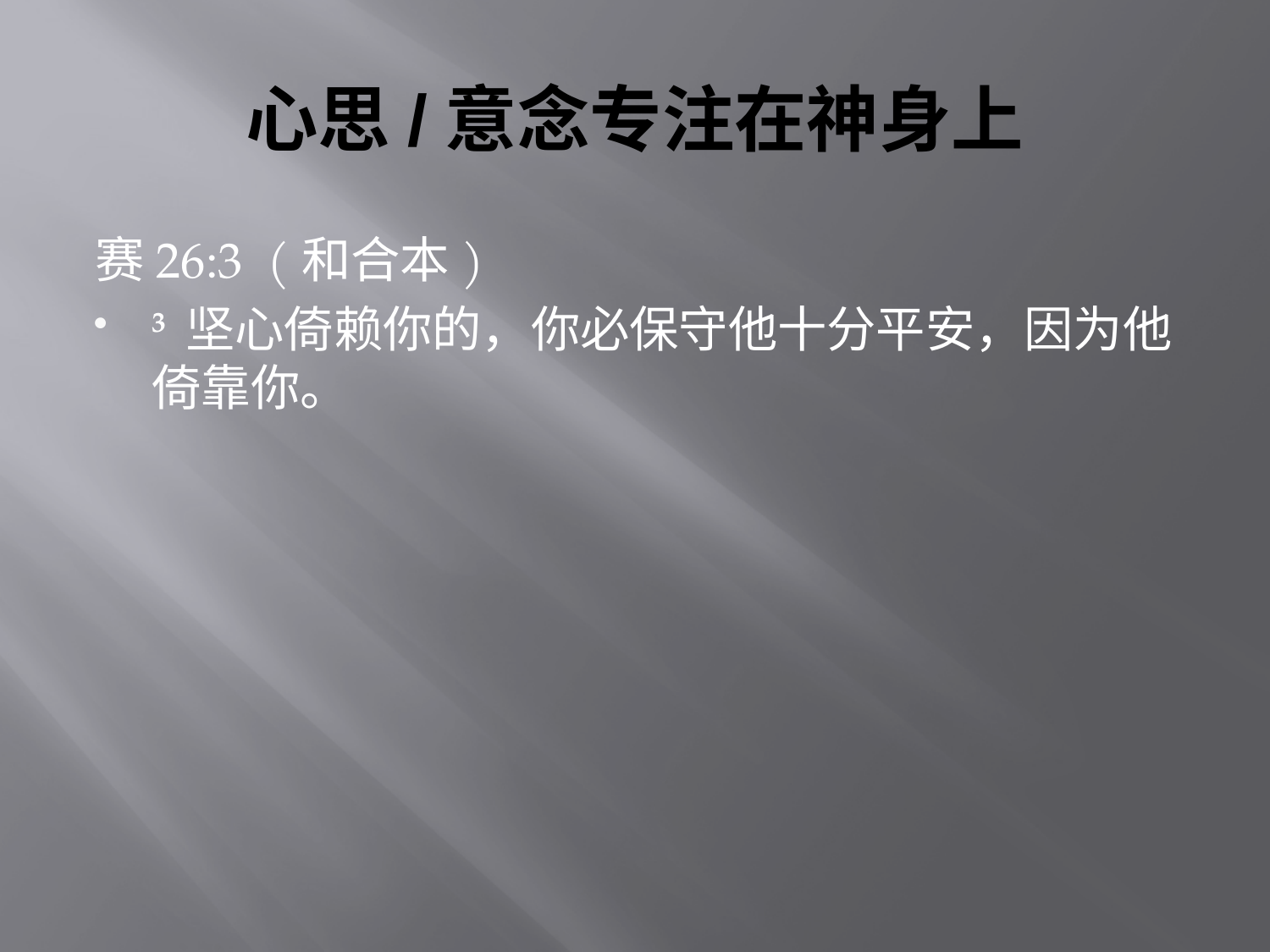

# 心思/意念专注在神身上
赛26:3  (和合本)
3 坚心倚赖你的，你必保守他十分平安，因为他倚靠你。